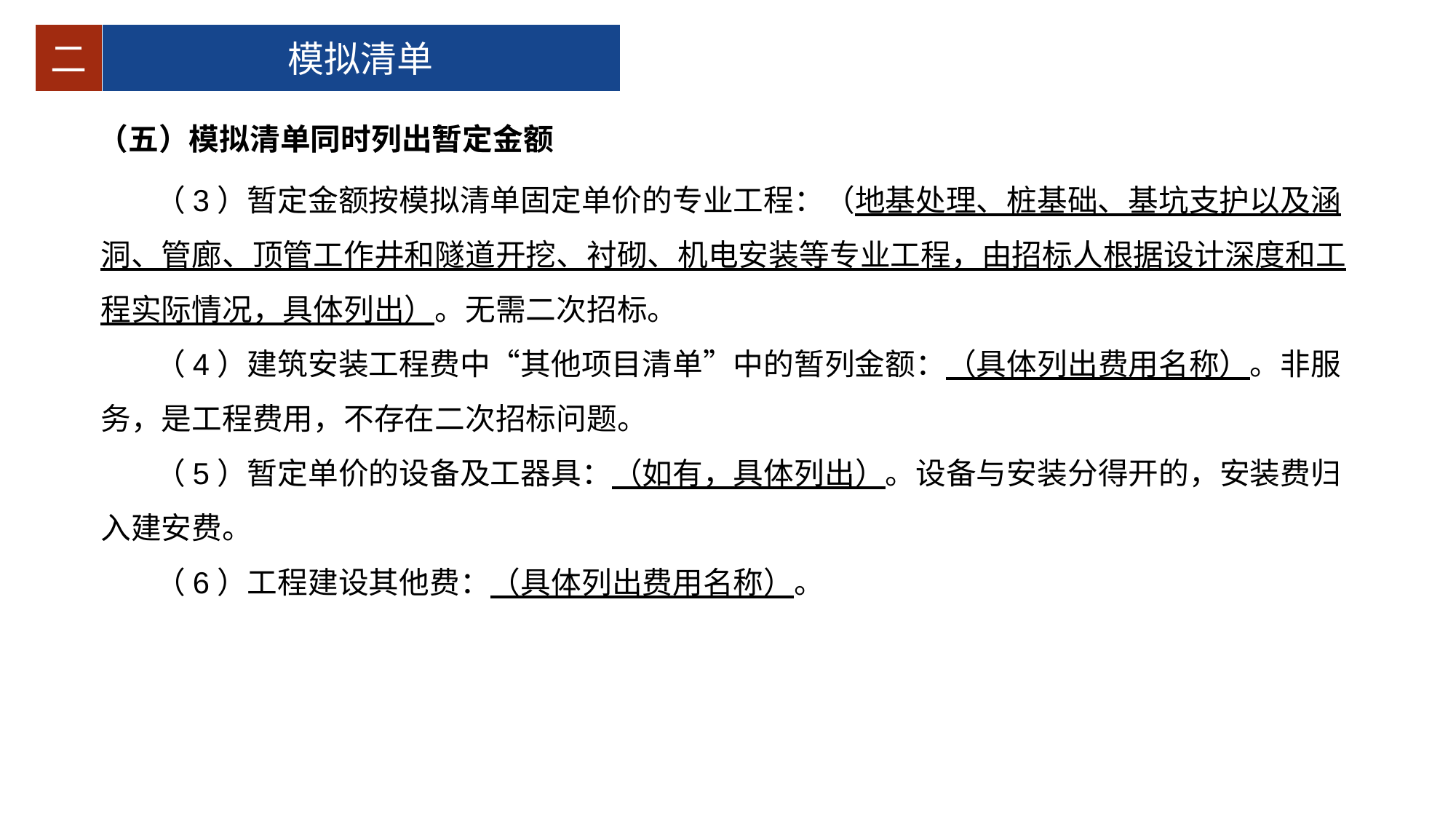

二
模拟清单
（五）模拟清单同时列出暂定金额
（3）暂定金额按模拟清单固定单价的专业工程：（地基处理、桩基础、基坑支护以及涵洞、管廊、顶管工作井和隧道开挖、衬砌、机电安装等专业工程，由招标人根据设计深度和工程实际情况，具体列出）。无需二次招标。
（4）建筑安装工程费中“其他项目清单”中的暂列金额：（具体列出费用名称）。非服务，是工程费用，不存在二次招标问题。
（5）暂定单价的设备及工器具：（如有，具体列出）。设备与安装分得开的，安装费归入建安费。
（6）工程建设其他费：（具体列出费用名称）。